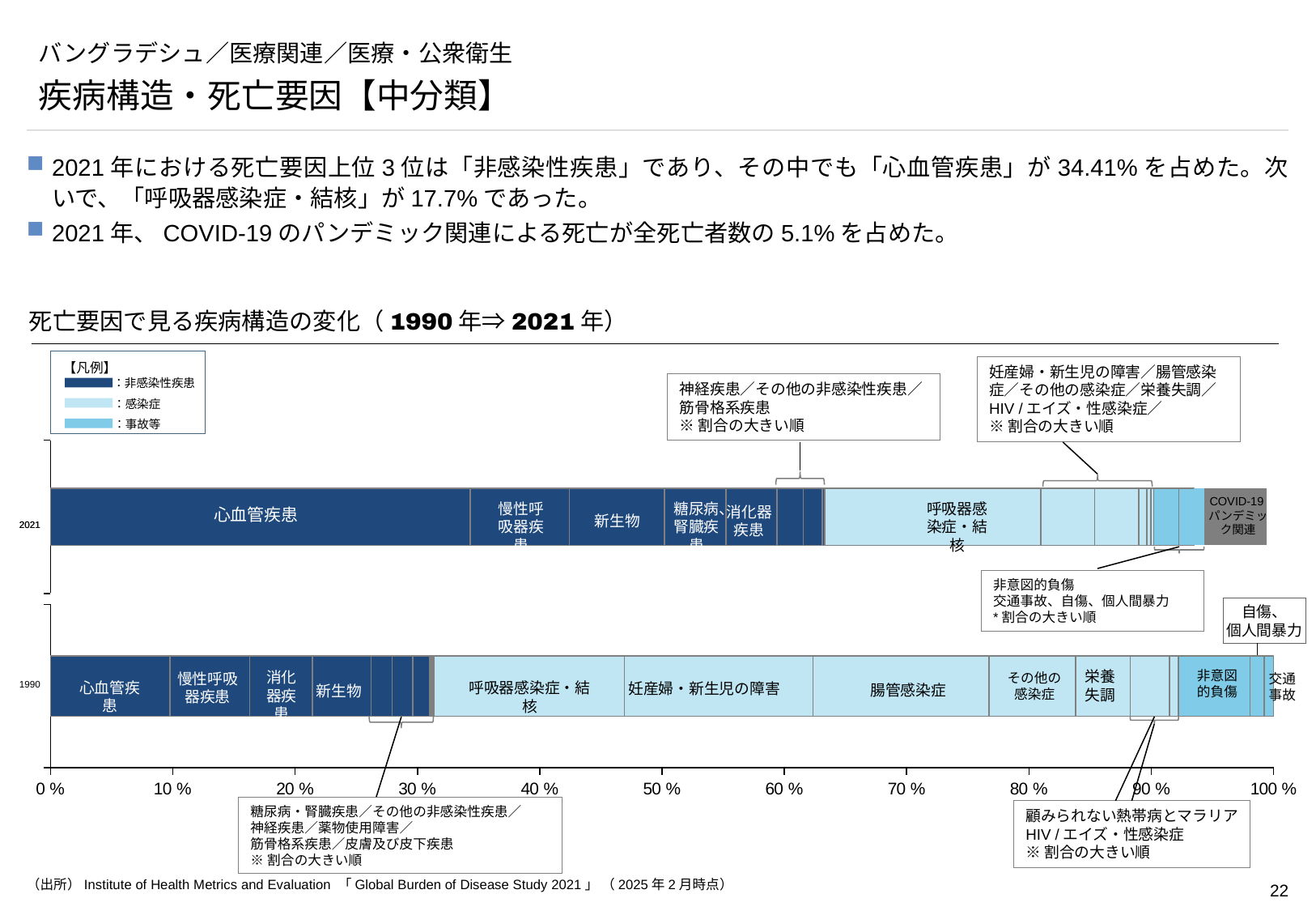

# バングラデシュ／医療関連／医療・公衆衛生
疾病構造・死亡要因【中分類】
2021年における死亡要因上位3位は「非感染性疾患」であり、その中でも「心血管疾患」が34.41%を占めた。次いで、「呼吸器感染症・結核」が17.7%であった。
2021年、COVID-19のパンデミック関連による死亡が全死亡者数の5.1%を占めた。
死亡要因で見る疾病構造の変化（1990年⇒2021年）
【凡例】
：非感染性疾患

：感染症

：事故等

妊産婦・新生児の障害／腸管感染症／その他の感染症／栄養失調／
HIV /エイズ・性感染症／
※割合の大きい順
神経疾患／その他の非感染性疾患／
筋骨格系疾患
※割合の大きい順

### Chart

| Category |  |  |  |  |  |  |  |  |  |  |  |  |  |  |  |  |  |  |
|---|---|---|---|---|---|---|---|---|---|---|---|---|---|---|---|---|---|---|
COVID-19パンデミック関連
呼吸器感染症・結核
慢性呼吸器疾患
糖尿病、腎臓疾患
消化器疾患
心血管疾患
新生物
2021
2021

非意図的負傷
交通事故、自傷、個人間暴力
*割合の大きい順

### Chart

| Category |  |  |  |  |  |  |  |  |  |  |  |  |  |  |  |  |  |  |  |  |  |  |
|---|---|---|---|---|---|---|---|---|---|---|---|---|---|---|---|---|---|---|---|---|---|---|
自傷、
個人間暴力
非意図的負傷
妊産婦・新生児の障害
栄養失調
消化器疾患
慢性呼吸器疾患
その他の感染症
交通事故
1990
心血管疾患
呼吸器感染症・結核
腸管感染症
新生物

糖尿病・腎臓疾患／その他の非感染性疾患／
神経疾患／薬物使用障害／
筋骨格系疾患／皮膚及び皮下疾患
※割合の大きい順
顧みられない熱帯病とマラリア
HIV /エイズ・性感染症
※割合の大きい順
（出所）Institute of Health Metrics and Evaluation 「Global Burden of Disease Study 2021」 （2025年2月時点）